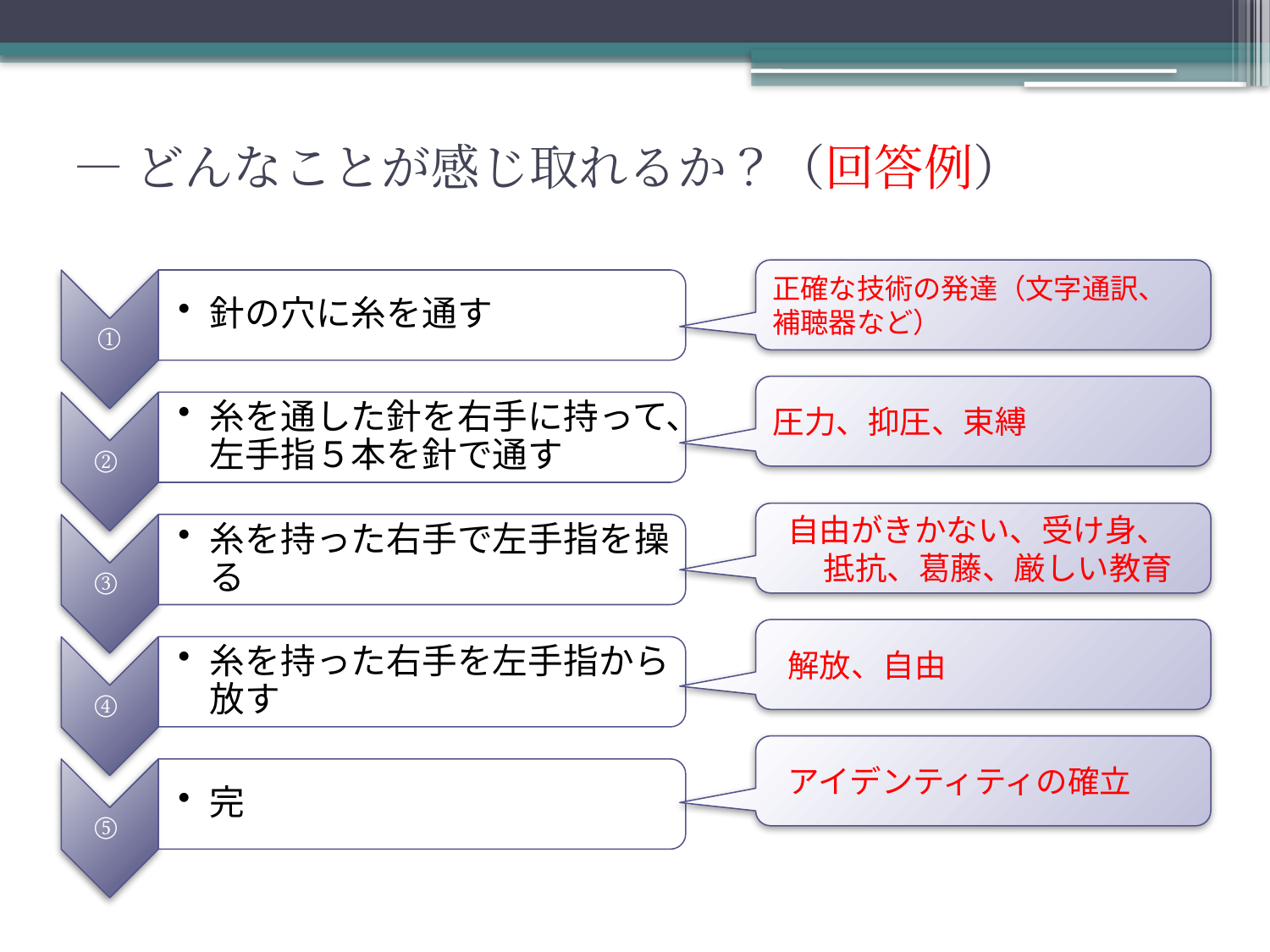

# —どんなことが感じ取れるか？（回答例）
正確な技術の発達（文字通訳、補聴器など）
①
針の穴に糸を通す
②
糸を通した針を右手に持って、左手指５本を針で通す
③
糸を持った右手で左手指を操る
④
糸を持った右手を左手指から放す
⑤
完
圧力、抑圧、束縛
自由がきかない、受け身、抵抗、葛藤、厳しい教育
解放、自由
アイデンティティの確立